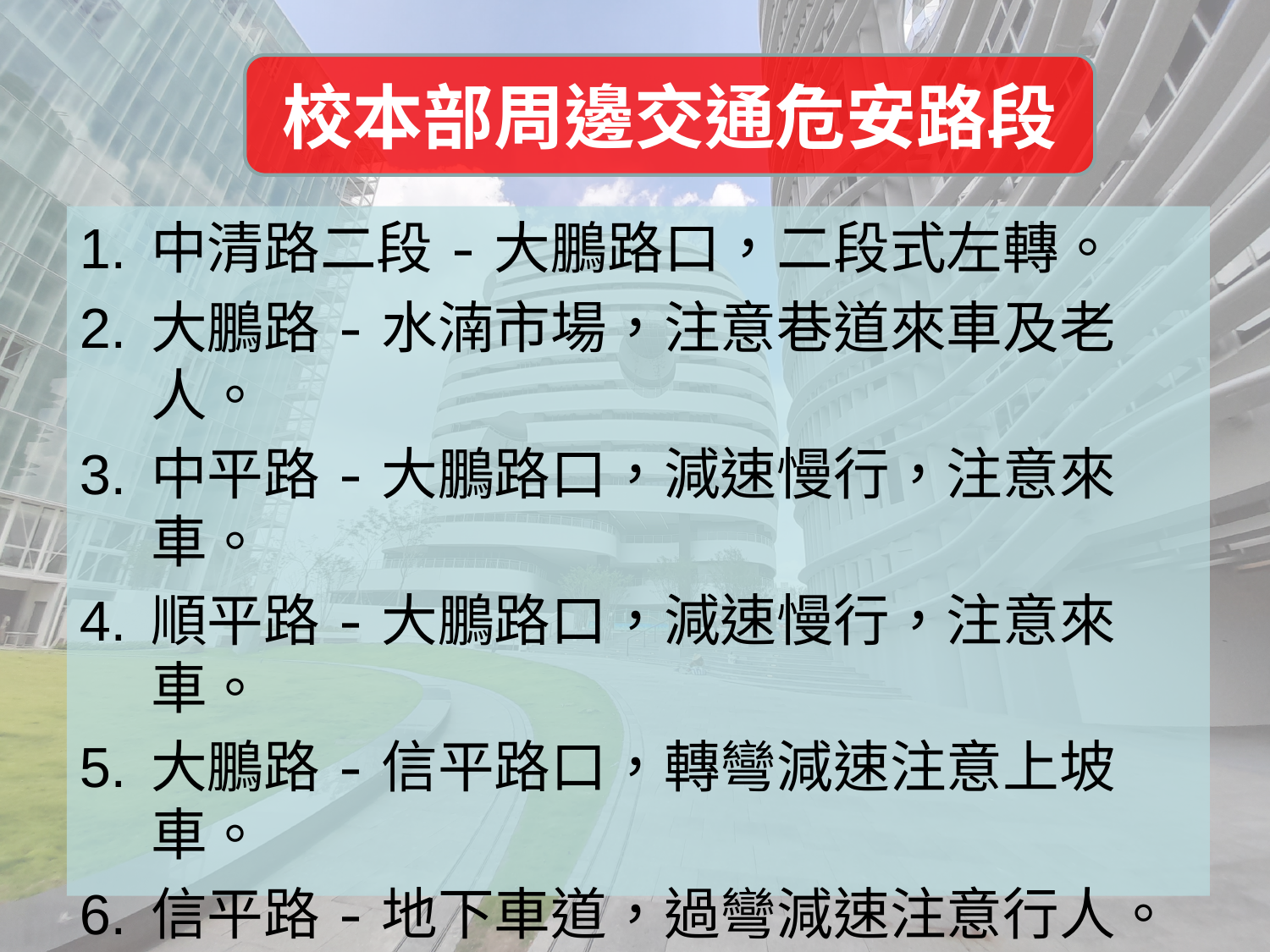

校本部周邊交通危安路段
中清路二段-大鵬路口，二段式左轉。
大鵬路-水湳市場，注意巷道來車及老人。
中平路-大鵬路口，減速慢行，注意來車。
順平路-大鵬路口，減速慢行，注意來車。
大鵬路-信平路口，轉彎減速注意上坡車。
信平路-地下車道，過彎減速注意行人。
大鵬路-經貿路一段，減速慢行，注意大車
中清路二段-經貿一路口，注意大車。